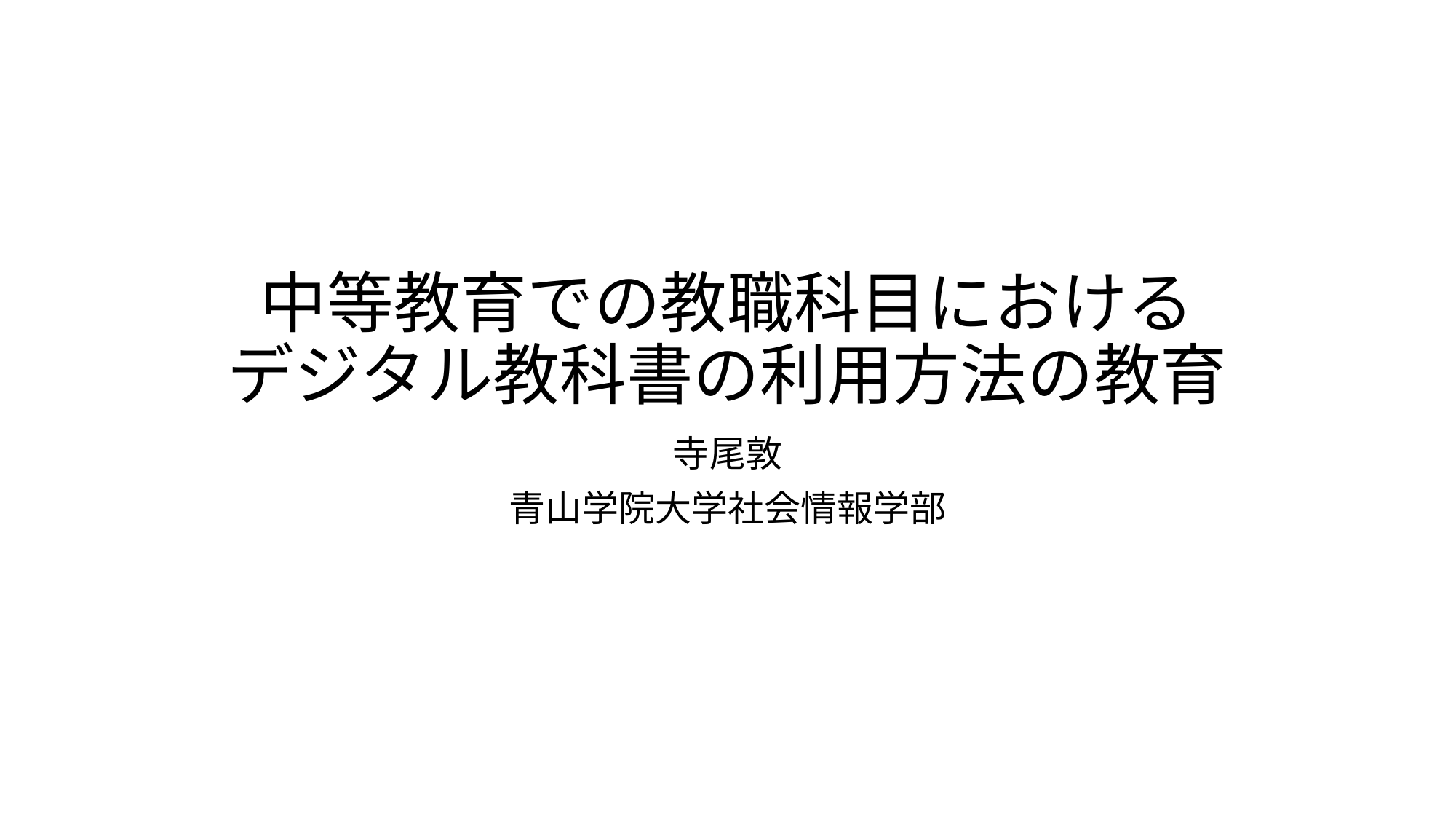

# 中等教育での教職科目における デジタル教科書の利用方法の教育
寺尾敦
青山学院大学社会情報学部